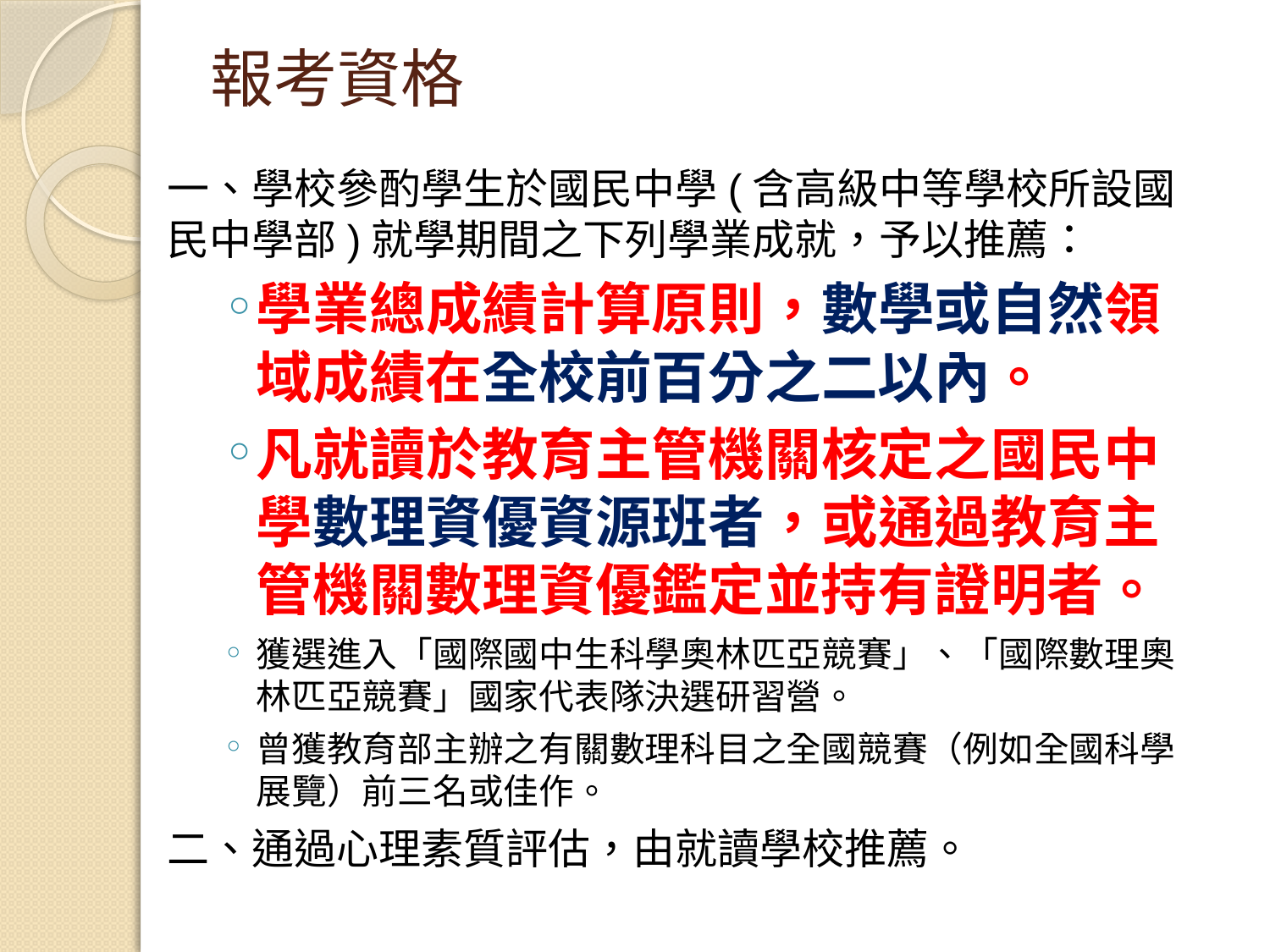

# 報考資格
一、學校參酌學生於國民中學(含高級中等學校所設國民中學部)就學期間之下列學業成就，予以推薦：
學業總成績計算原則，數學或自然領域成績在全校前百分之二以內。
凡就讀於教育主管機關核定之國民中學數理資優資源班者，或通過教育主管機關數理資優鑑定並持有證明者。
獲選進入「國際國中生科學奧林匹亞競賽」、「國際數理奧林匹亞競賽」國家代表隊決選研習營。
曾獲教育部主辦之有關數理科目之全國競賽（例如全國科學展覽）前三名或佳作。
二、通過心理素質評估，由就讀學校推薦。